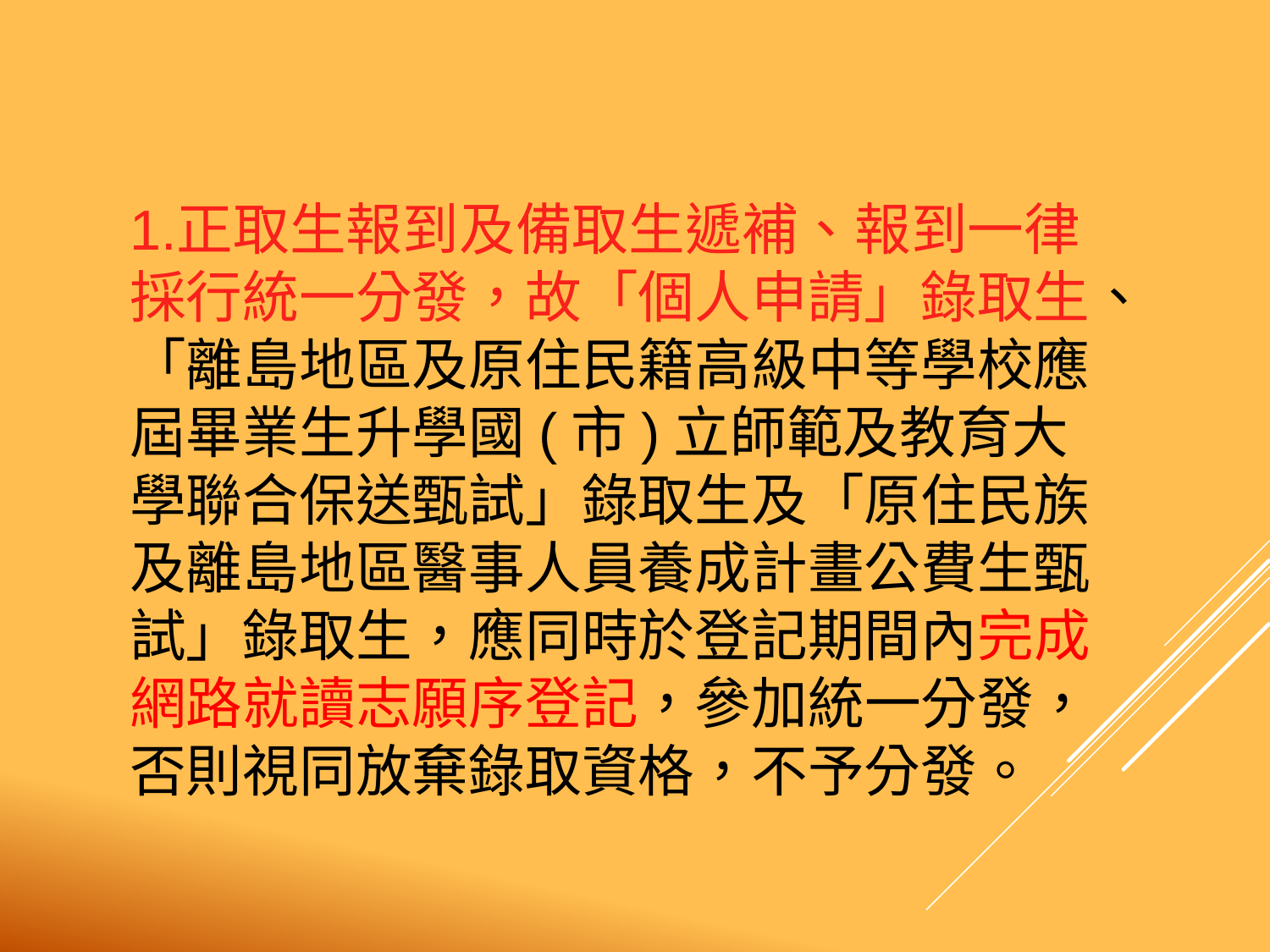

正取生報到及備取生遞補、報到一律採行統一分發，故「個人申請」錄取生、「離島地區及原住民籍高級中等學校應屆畢業生升學國(市)立師範及教育大學聯合保送甄試」錄取生及「原住民族及離島地區醫事人員養成計畫公費生甄試」錄取生，應同時於登記期間內完成網路就讀志願序登記，參加統一分發，否則視同放棄錄取資格，不予分發。